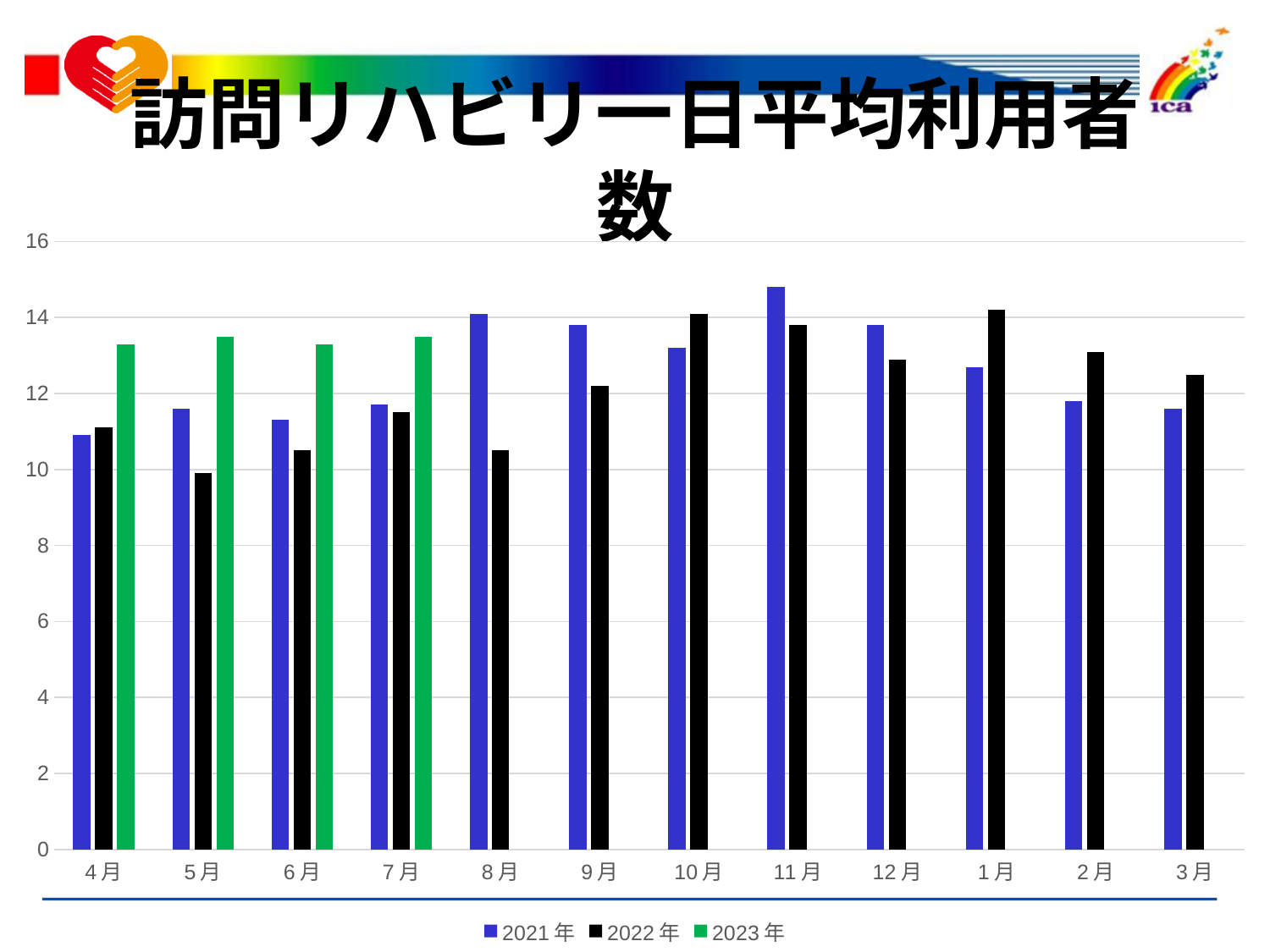

# 訪問リハビリ一日平均利用者数

### Chart

| Category | 2021年 | 2022年 | 2023年 |
|---|---|---|---|
| 4月 | 10.9 | 11.1 | 13.3 |
| 5月 | 11.6 | 9.9 | 13.5 |
| 6月 | 11.3 | 10.5 | 13.3 |
| 7月 | 11.7 | 11.5 | 13.5 |
| 8月 | 14.1 | 10.5 | None |
| 9月 | 13.8 | 12.2 | None |
| 10月 | 13.2 | 14.1 | None |
| 11月 | 14.8 | 13.8 | None |
| 12月 | 13.8 | 12.9 | None |
| 1月 | 12.7 | 14.2 | None |
| 2月 | 11.8 | 13.1 | None |
| 3月 | 11.6 | 12.5 | None |